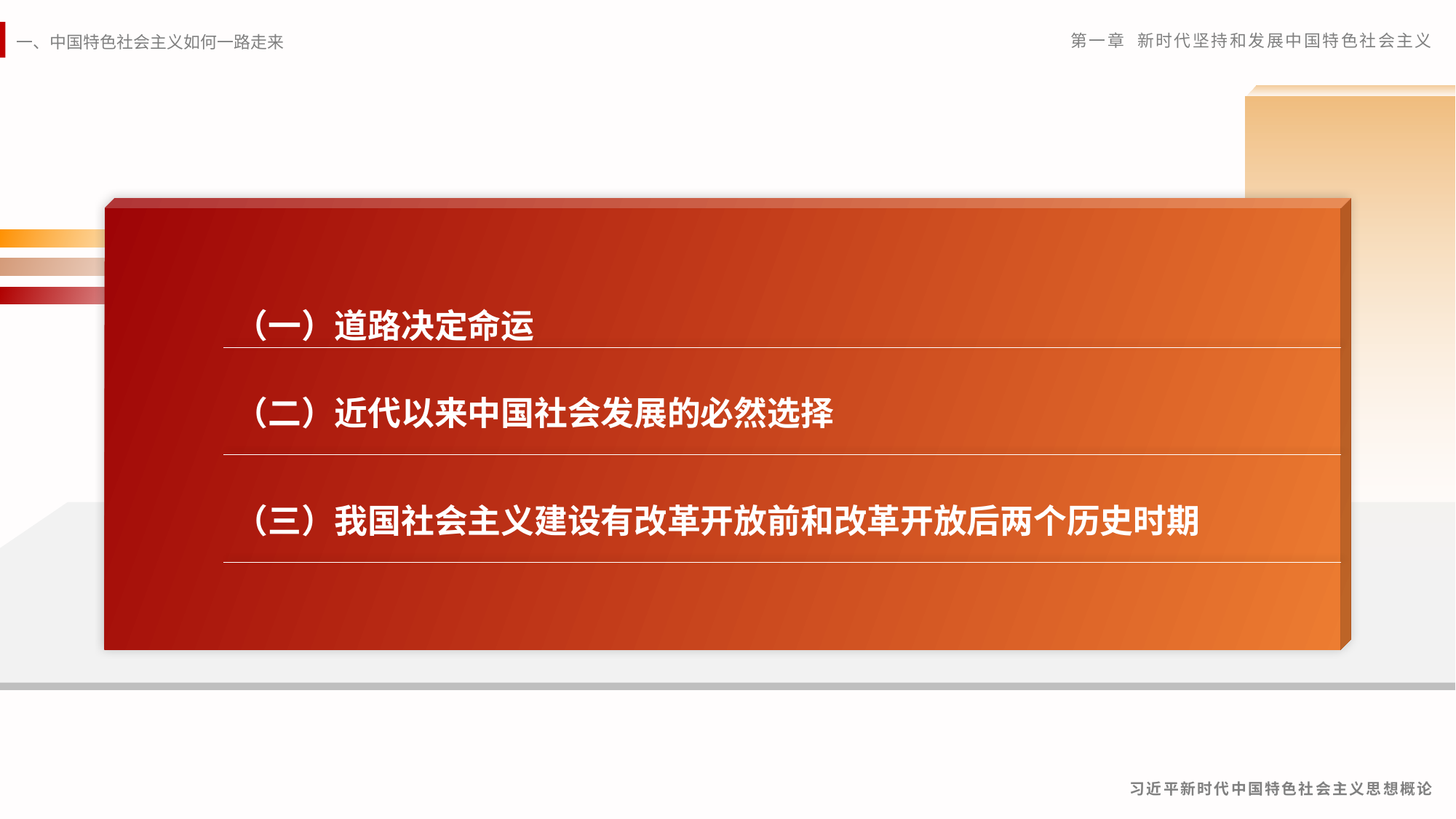

（一）道路决定命运
（二）近代以来中国社会发展的必然选择
（三）我国社会主义建设有改革开放前和改革开放后两个历史时期